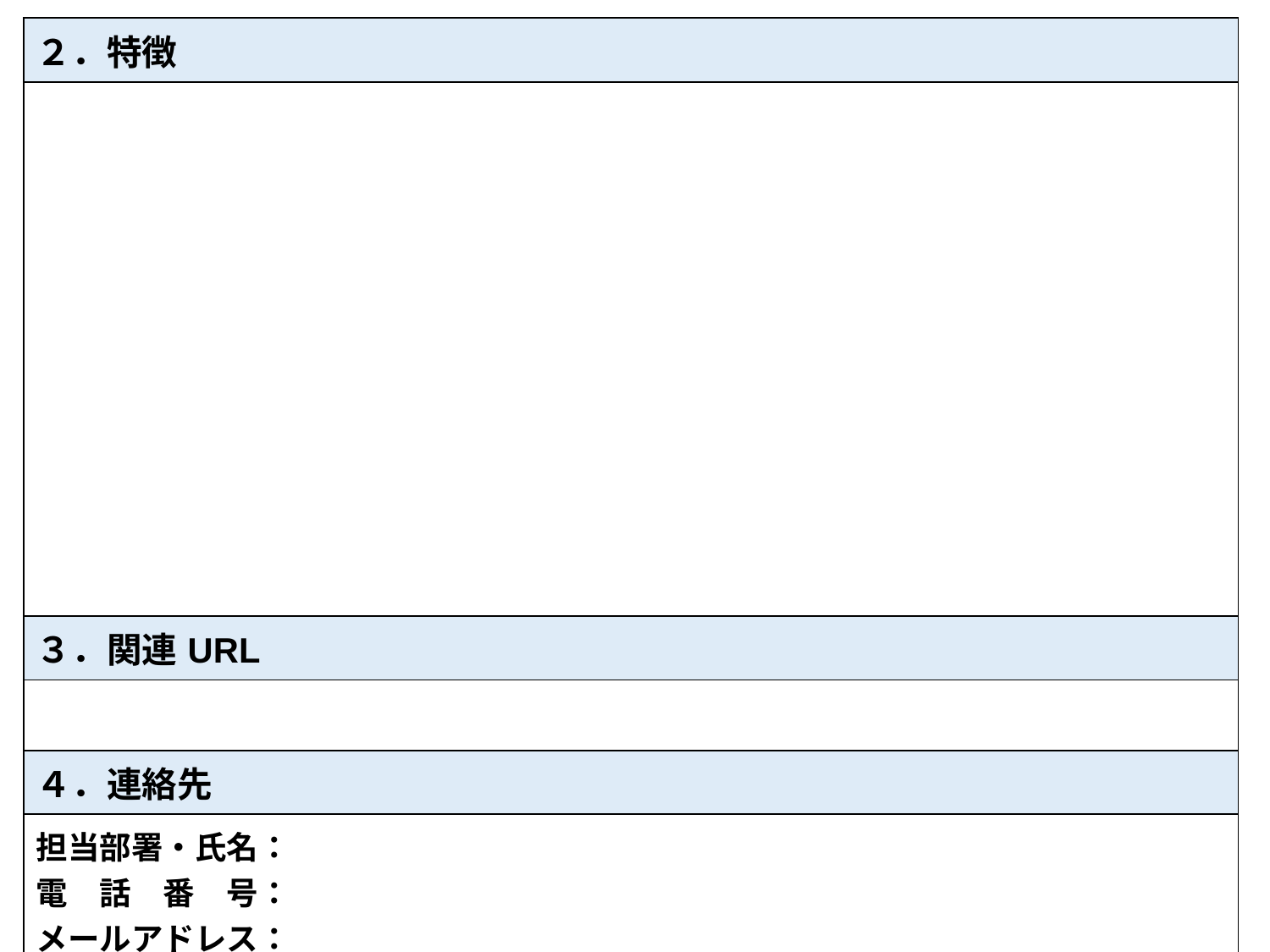

| ２．特徴 |
| --- |
|  |
| ３．関連URL |
|  |
| ４．連絡先 |
| 担当部署・氏名： 電　話　番　号： メールアドレス： |